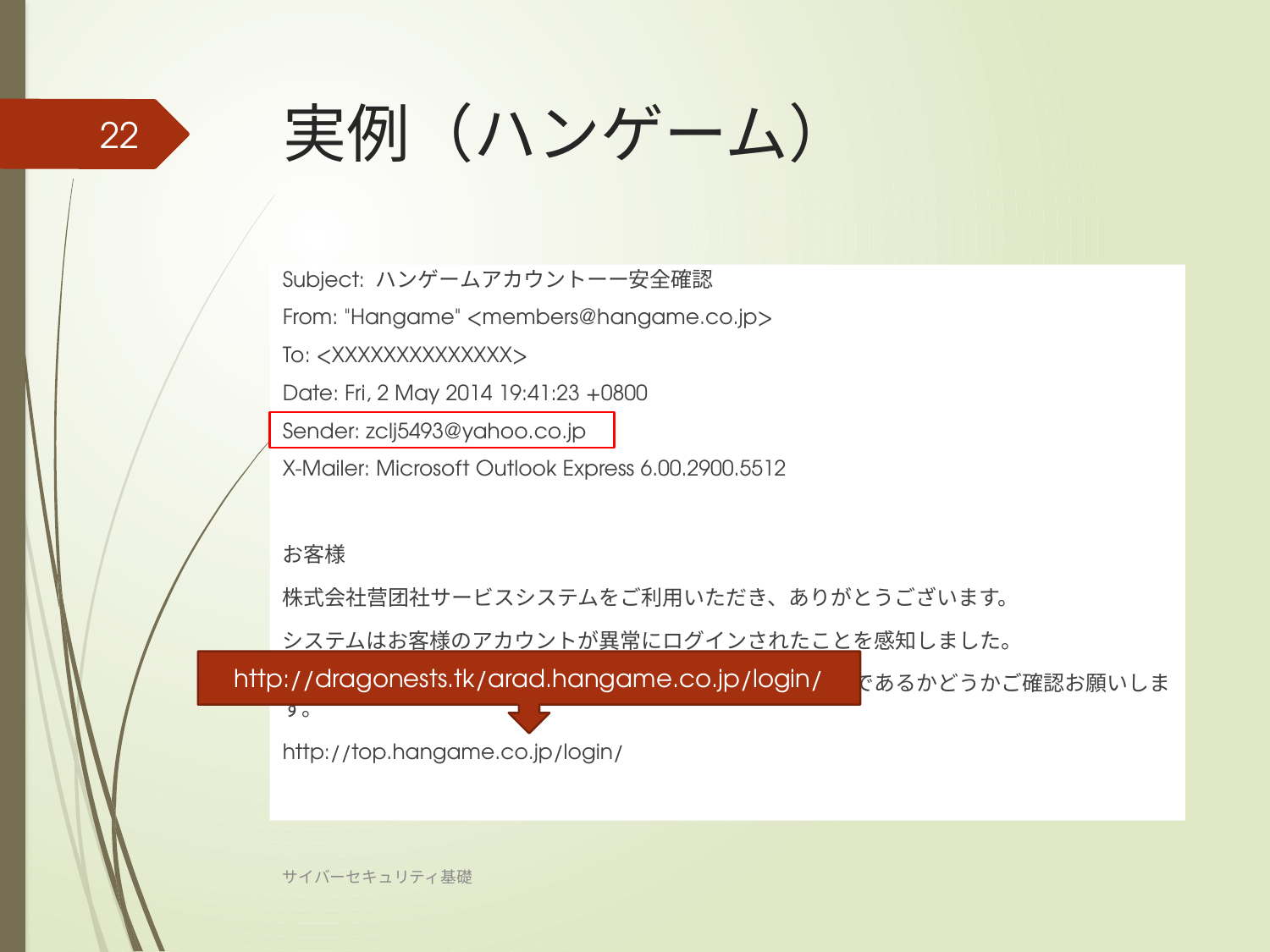

# 実例（ハンゲーム）
22
Subject: ハンゲームアカウントーー安全確認
From: "Hangame" <members@hangame.co.jp>
To: <XXXXXXXXXXXXXX>
Date: Fri, 2 May 2014 19:41:23 +0800
Sender: zclj5493@yahoo.co.jp
X-Mailer: Microsoft Outlook Express 6.00.2900.5512

お客様
株式会社营团社サービスシステムをご利用いただき、ありがとうございます。
システムはお客様のアカウントが異常にログインされたことを感知しました。
下記のログイン時間を照らし合せてご本人様によるログインであるかどうかご確認お願いします。
http://top.hangame.co.jp/login/

http://dragonests.tk/arad.hangame.co.jp/login/
サイバーセキュリティ基礎